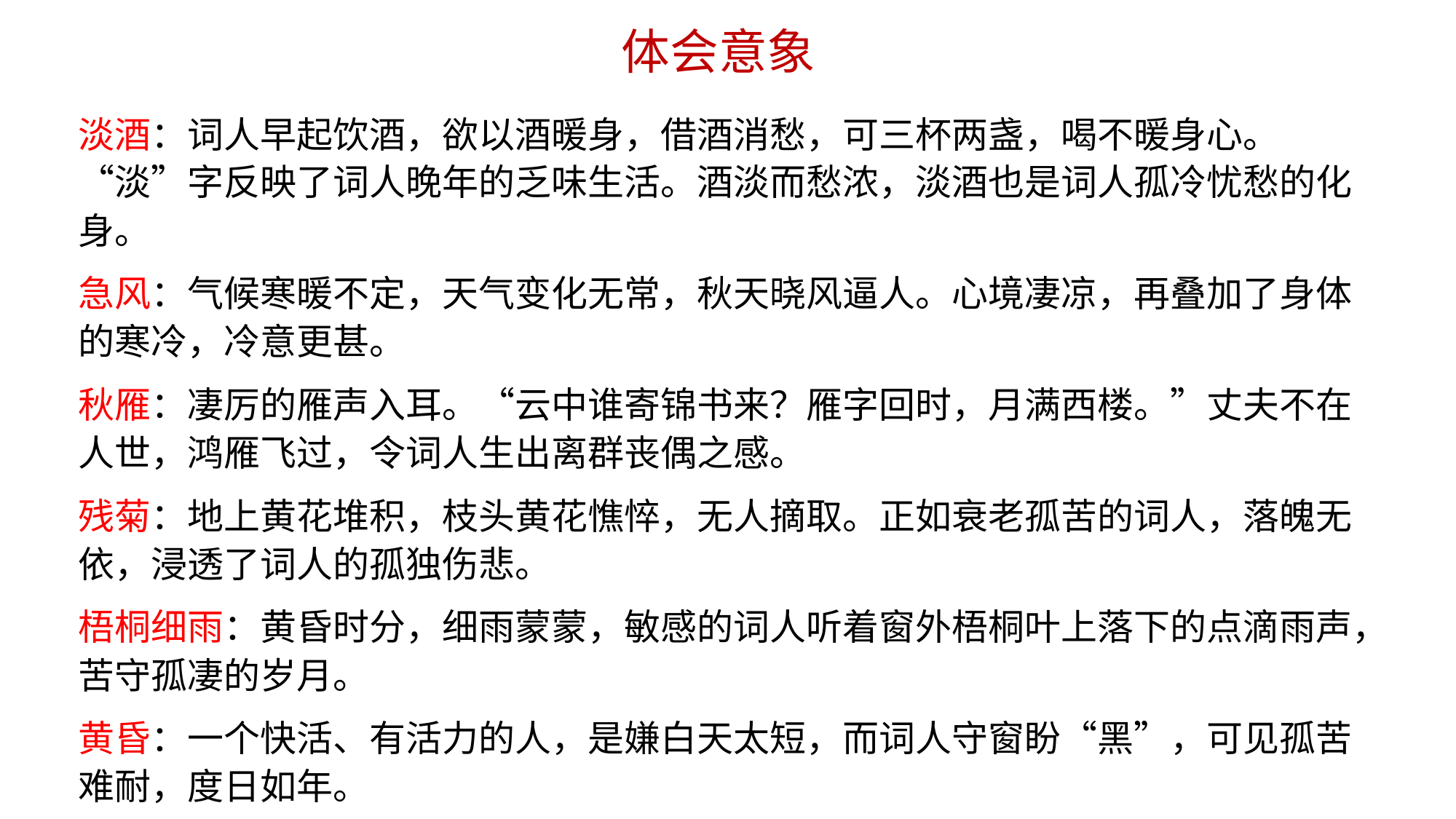

# 体会意象
淡酒：词人早起饮酒，欲以酒暖身，借酒消愁，可三杯两盏，喝不暖身心。“淡”字反映了词人晚年的乏味生活。酒淡而愁浓，淡酒也是词人孤冷忧愁的化身。
急风：气候寒暖不定，天气变化无常，秋天晓风逼人。心境凄凉，再叠加了身体的寒冷，冷意更甚。
秋雁：凄厉的雁声入耳。“云中谁寄锦书来？雁字回时，月满西楼。”丈夫不在人世，鸿雁飞过，令词人生出离群丧偶之感。
残菊：地上黄花堆积，枝头黄花憔悴，无人摘取。正如衰老孤苦的词人，落魄无依，浸透了词人的孤独伤悲。
梧桐细雨：黄昏时分，细雨蒙蒙，敏感的词人听着窗外梧桐叶上落下的点滴雨声，苦守孤凄的岁月。
黄昏：一个快活、有活力的人，是嫌白天太短，而词人守窗盼“黑”，可见孤苦难耐，度日如年。